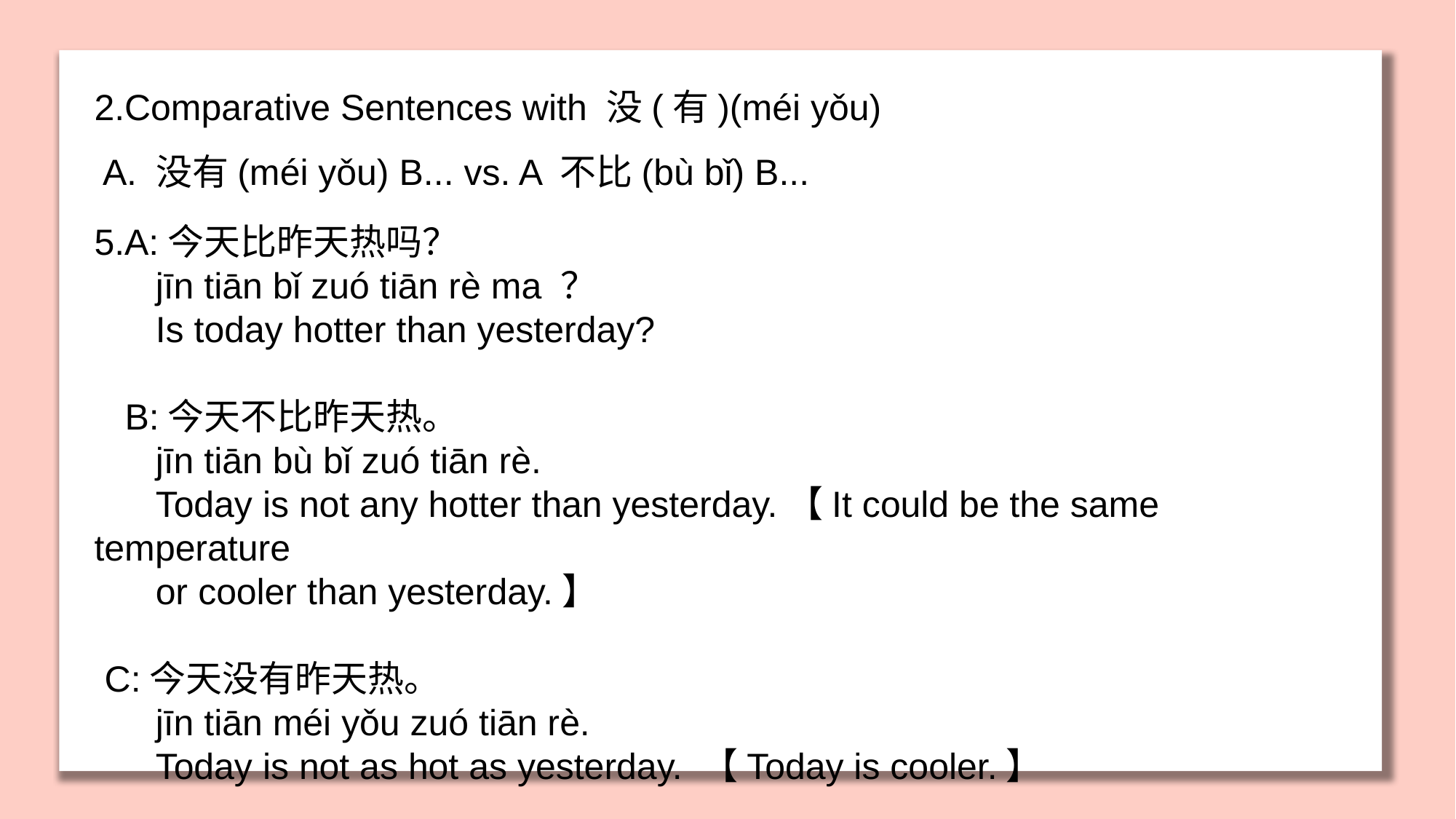

2.Comparative Sentences with 没(有)(méi yǒu)
A. 没有(méi yǒu) B... vs. A 不比(bù bǐ) B...
5.A:今天比昨天热吗？
      jīn tiān bǐ zuó tiān rè ma ？
      Is today hotter than yesterday?

   B:今天不比昨天热。
      jīn tiān bù bǐ zuó tiān rè.
      Today is not any hotter than yesterday.【It could be the same temperature
      or cooler than yesterday.】

 C:今天没有昨天热。
      jīn tiān méi yǒu zuó tiān rè.
      Today is not as hot as yesterday. 【Today is cooler.】